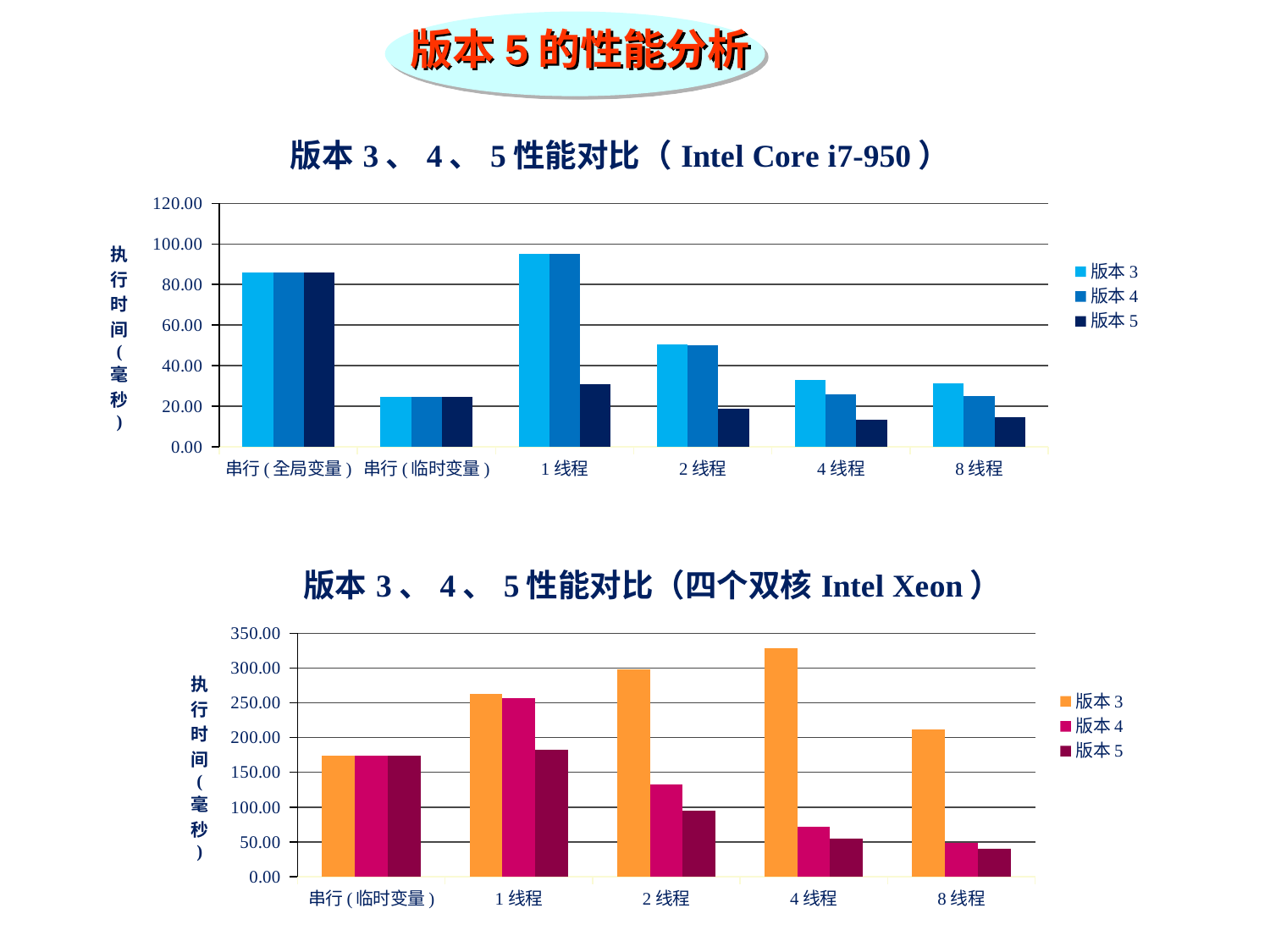

版本5的性能分析

### Chart: 版本3、4、5性能对比（Intel Core i7-950）

| Category |  |  |  |
|---|---|---|---|
| 串行(全局变量) | 85.995 | 85.995 | 85.995 |
| 串行(临时变量) | 24.841 | 24.841 | 24.841 |
| 1线程 | 95.048 | 95.297 | 31.079 |
| 2线程 | 50.648 | 50.259 | 18.736999999999988 |
| 4线程 | 33.139 | 26.076 | 13.283000000000001 |
| 8线程 | 31.25 | 24.947999999999986 | 14.798 |

### Chart: 版本3、4、5性能对比（四个双核Intel Xeon）

| Category |  |  |  |
|---|---|---|---|
| 串行(临时变量) | 174.219 | 174.219 | 174.219 |
| 1线程 | 263.007 | 256.26799999999974 | 182.88400000000001 |
| 2线程 | 297.9009999999998 | 132.70299999999997 | 95.201 |
| 4线程 | 328.628 | 72.17399999999998 | 54.533 |
| 8线程 | 211.795 | 48.435 | 40.203 |